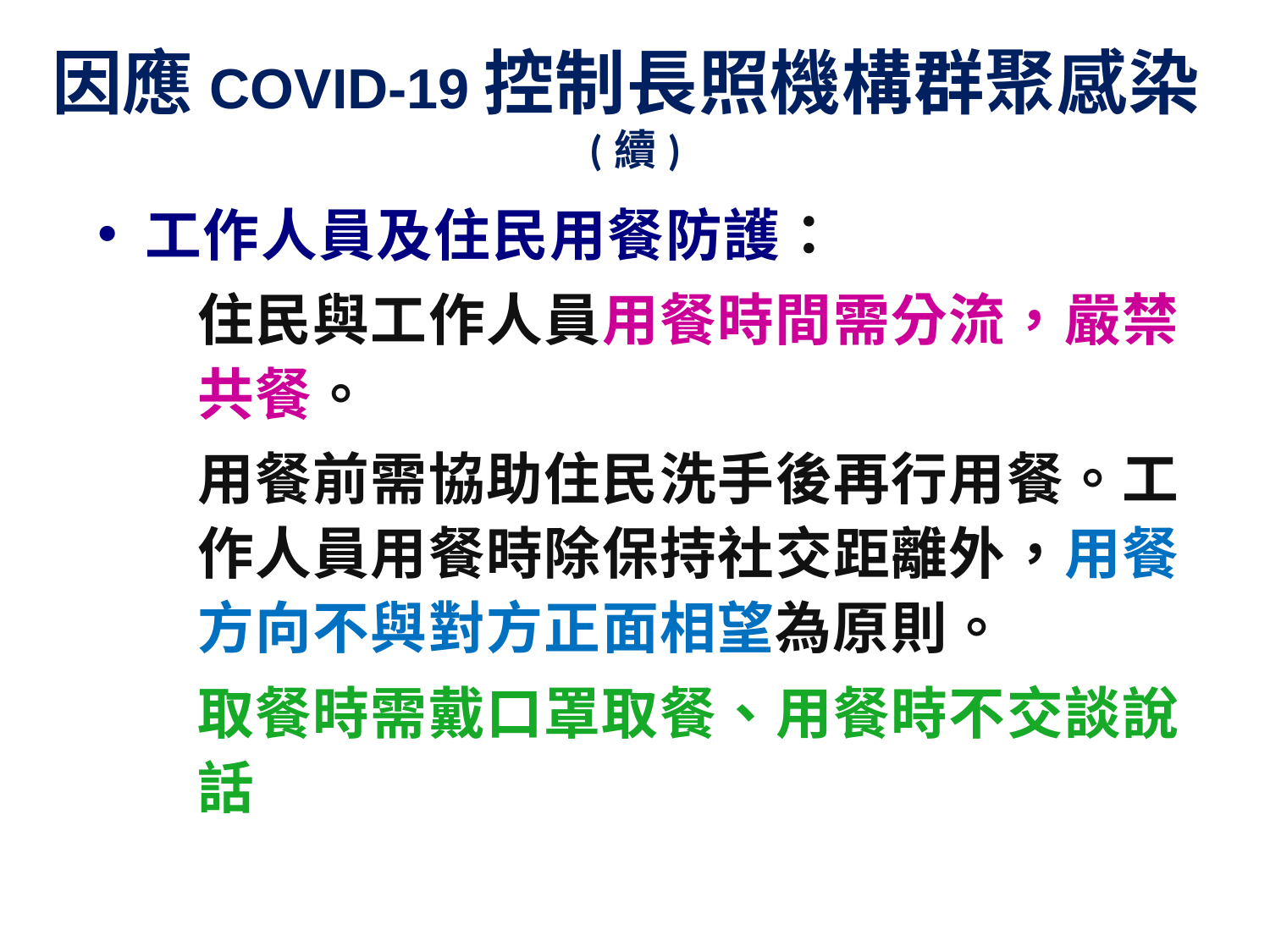

# 因應COVID-19控制長照機構群聚感染(續)
工作人員及住民用餐防護：
住民與工作人員用餐時間需分流，嚴禁共餐。
用餐前需協助住民洗手後再行用餐。工作人員用餐時除保持社交距離外，用餐方向不與對方正面相望為原則。
取餐時需戴口罩取餐、用餐時不交談說話